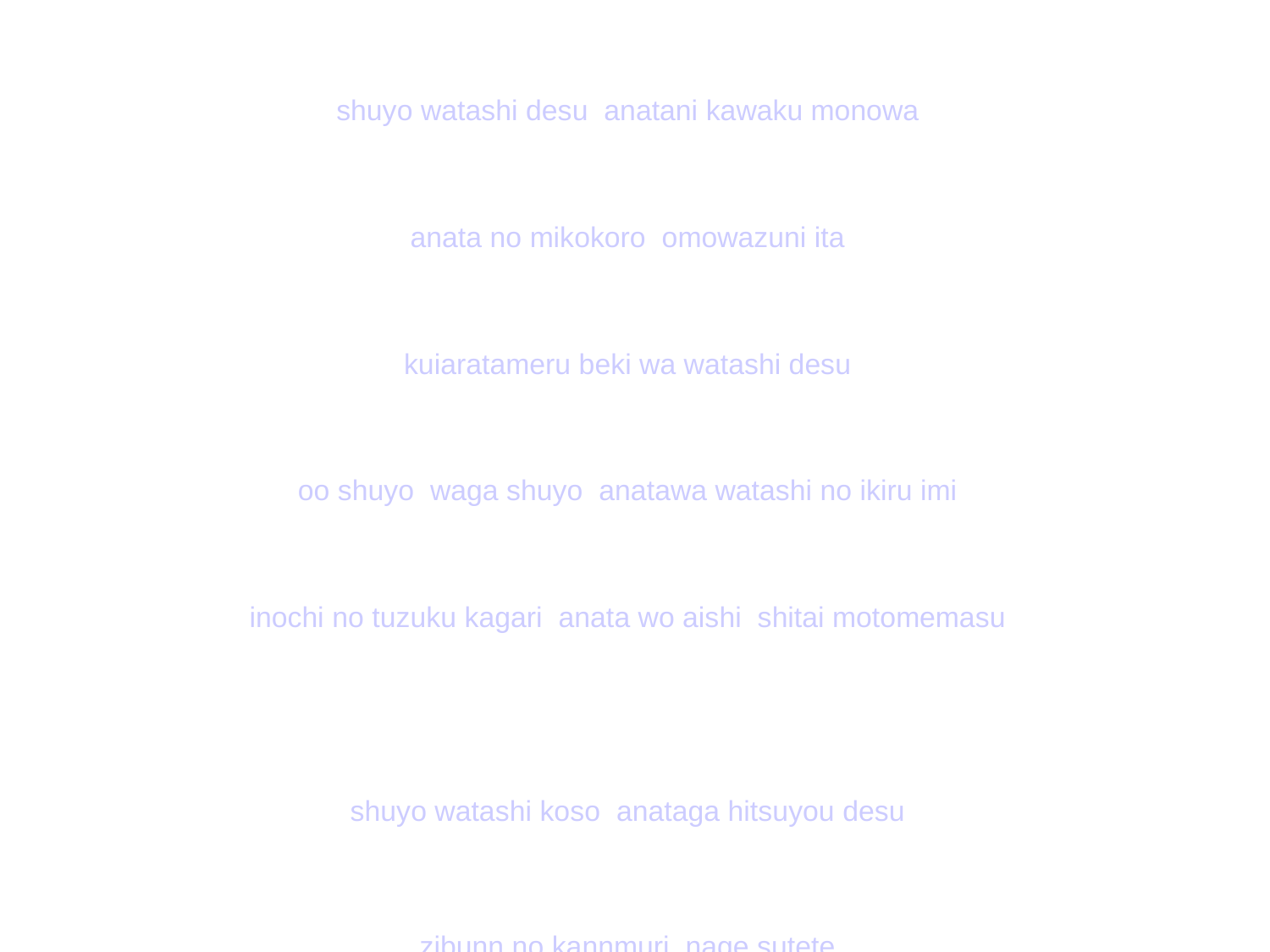

しゅよわたしですあなたにかわくものは
★P
489 G P 主よ私ですあなたに渇くものは
主よ私です　あなたに渇くものは
あなたの御心　おもわずにいた
悔い改めるべきは　私です
おお主よ　我が主よ　あなたは私の生きる意味
命の続く限り　あなたを愛し　慕い求めます
主よ私こそ　あなたが必要です
自分の冠　投げ捨てて　
御座の前に　いま行き　ひれ伏す

おお主よ　我が主よ　栄光　誉　受ける方

この声枯れてもなお　御名をあがめ　賛美捧げます
shuyo watashi desu  anatani kawaku monowa
anata no mikokoro  omowazuni ita
kuiaratameru beki wa watashi desu
oo shuyo  waga shuyo  anatawa watashi no ikiru imi
inochi no tuzuku kagari  anata wo aishi  shitai motomemasu

shuyo watashi koso  anataga hitsuyou desu
　
zibunn no kannmuri  nage sutete
miza no mae ni  ima iki  hirehusu

oo shuyo  waga shuyo  eikou  homare  ukeru kata

kono koe karetemo nao  mina wo agame  sannbi sasagemasu
★３